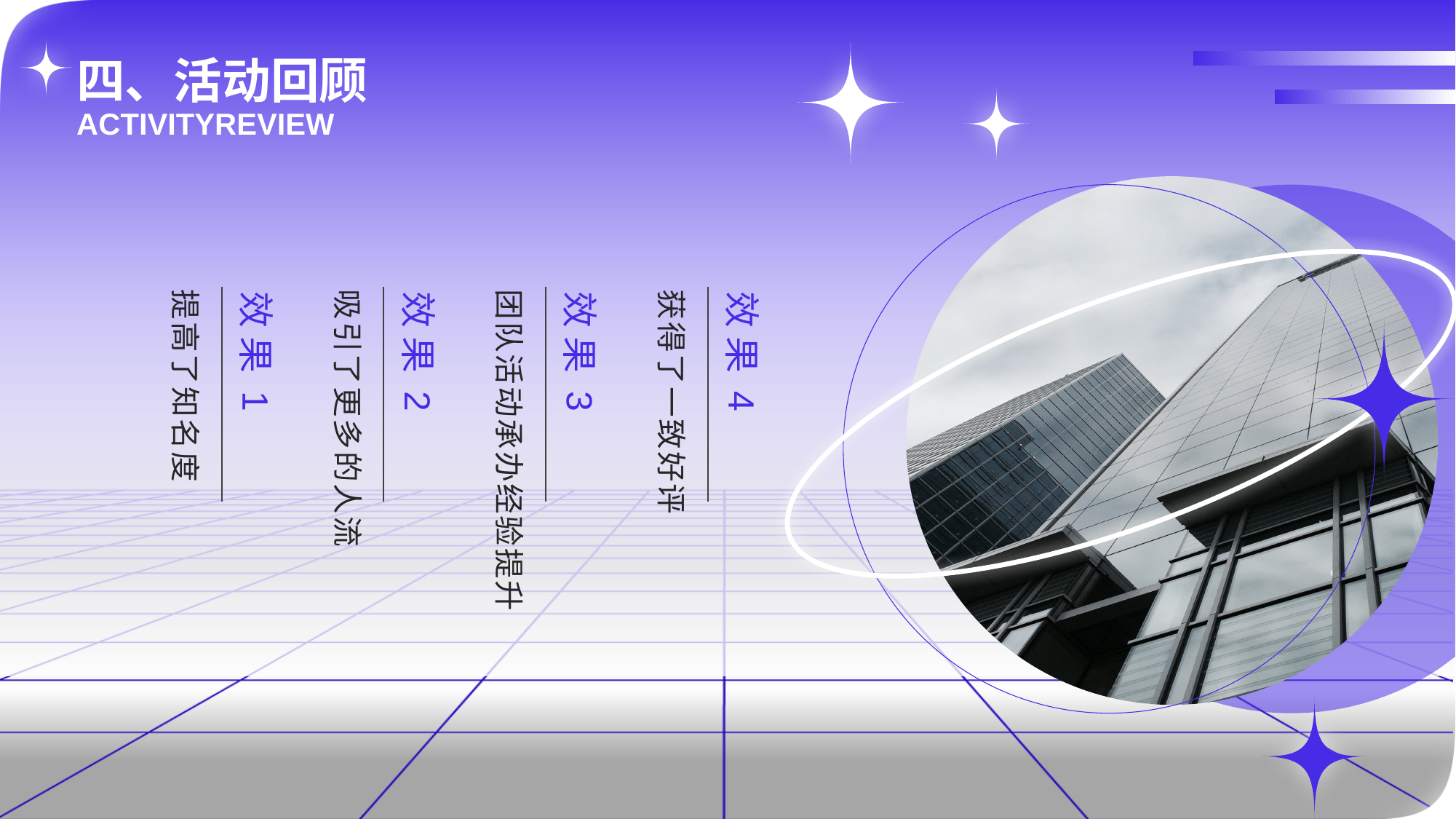

# 四、活动回顾ACTIVITYREVIEW

提高了知名度
吸引了更多的人流
团队活动承办经验提升
获得了一致好评
效果1
效果2
效果3
效果4